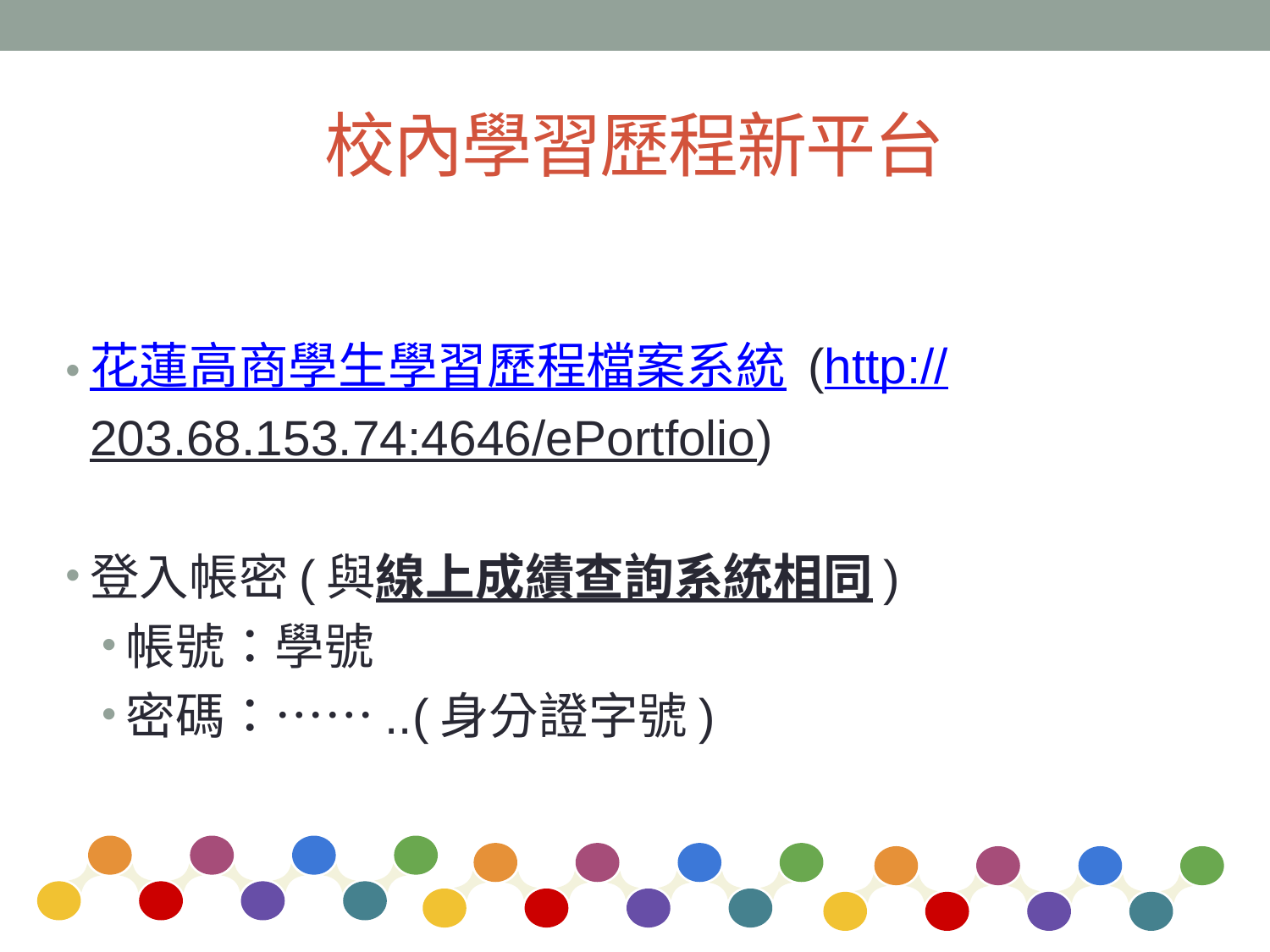

# 校內學習歷程新平台
花蓮高商學生學習歷程檔案系統 (http://203.68.153.74:4646/ePortfolio)

登入帳密(與線上成績查詢系統相同)
帳號：學號
密碼：……..(身分證字號)